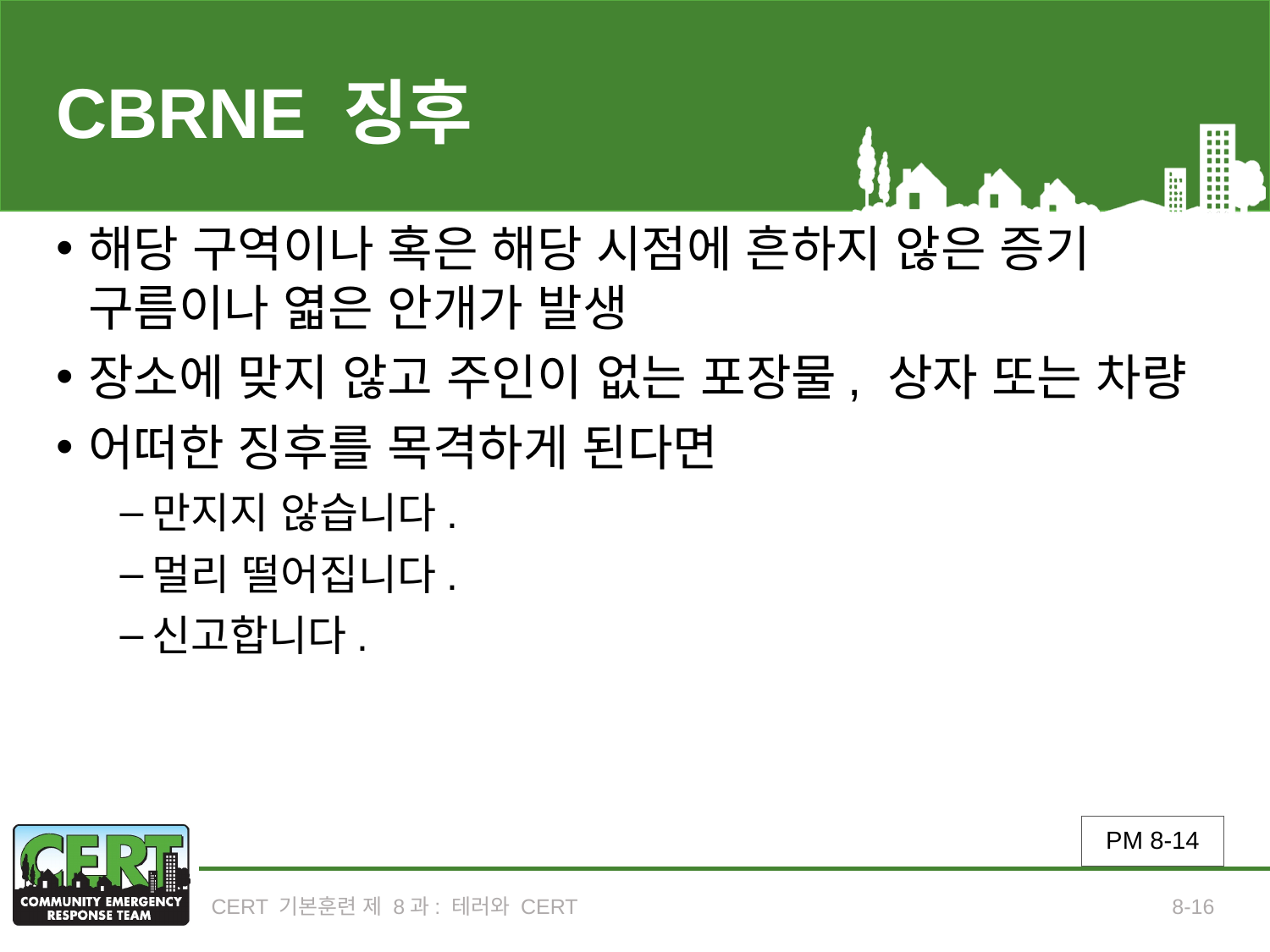

# CBRNE 징후
해당 구역이나 혹은 해당 시점에 흔하지 않은 증기 구름이나 엷은 안개가 발생
장소에 맞지 않고 주인이 없는 포장물, 상자 또는 차량
어떠한 징후를 목격하게 된다면
만지지 않습니다.
멀리 떨어집니다.
신고합니다.
PM 8-14
CERT 기본훈련 제 8과: 테러와 CERT
8-16